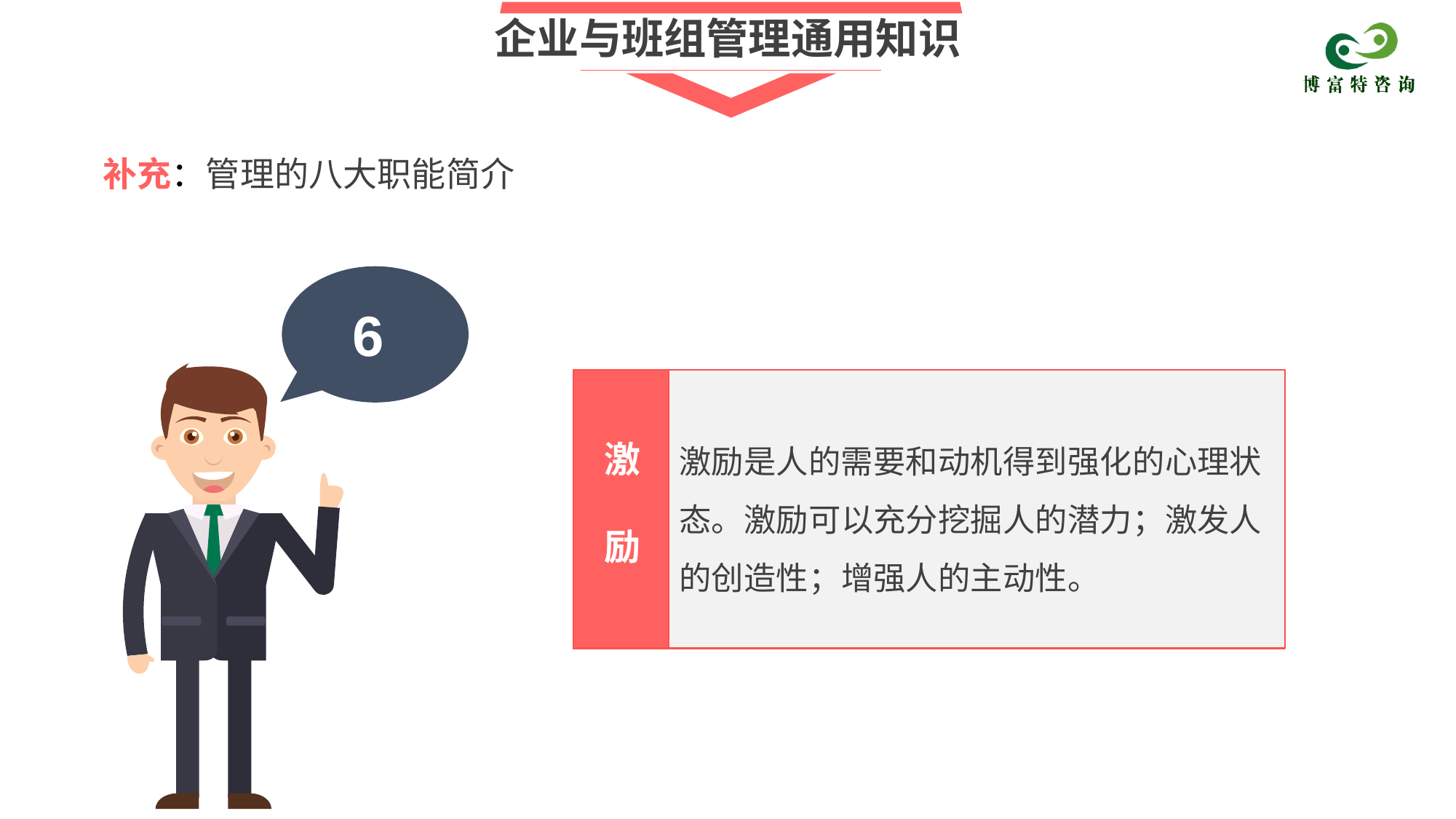

企业与班组管理通用知识
补充：管理的八大职能简介

6

激励是人的需要和动机得到强化的心理状态。激励可以充分挖掘人的潜力；激发人的创造性；增强人的主动性。
激
 励
.